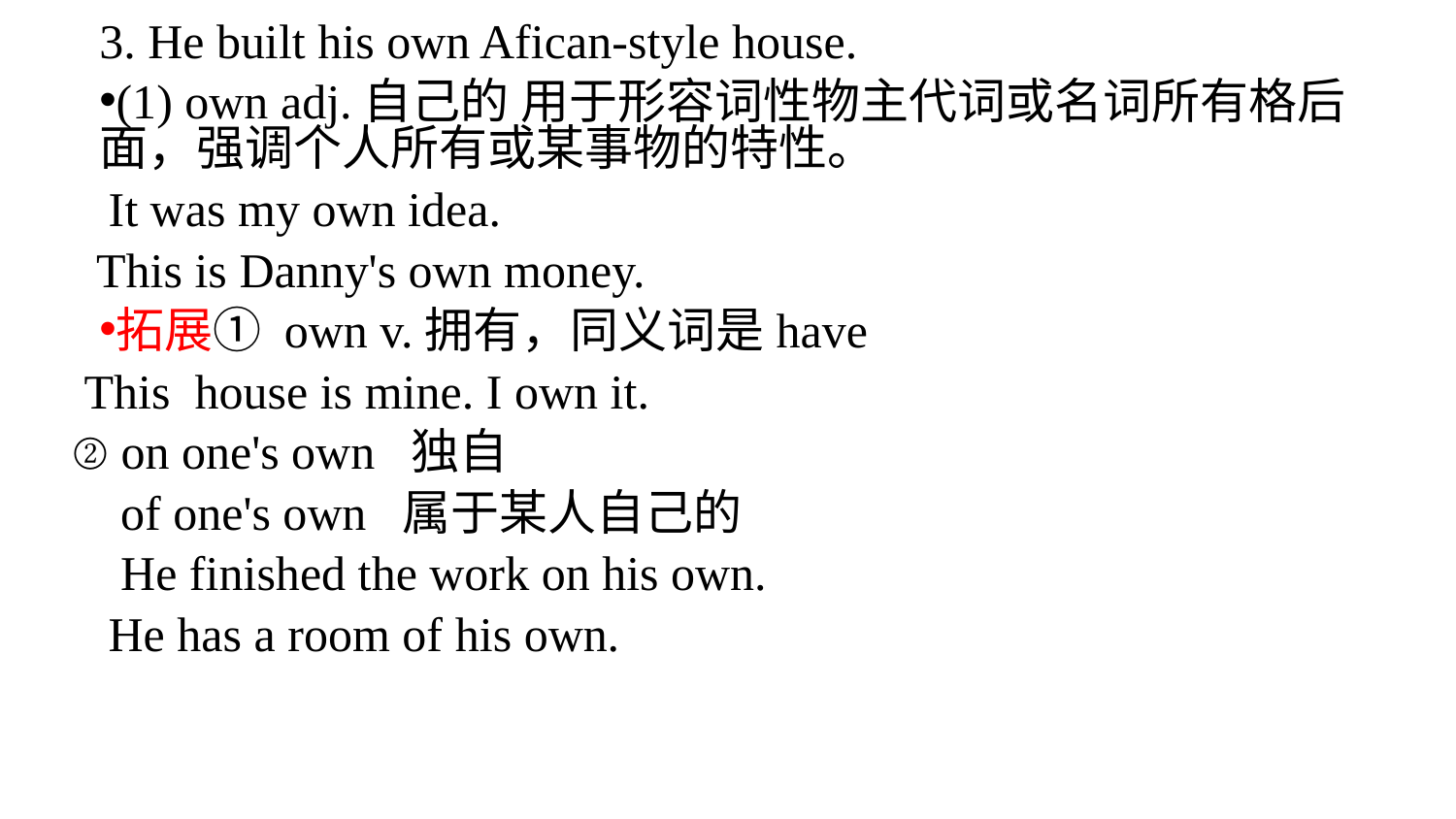

3. He built his own Afican-style house.
(1) own adj.自己的 用于形容词性物主代词或名词所有格后面，强调个人所有或某事物的特性。
   It was my own idea.
  This is Danny's own money.
拓展① own v.拥有，同义词是have
 This  house is mine. I own it.
② on one's own  独自
    of one's own  属于某人自己的
    He finished the work on his own.
   He has a room of his own.